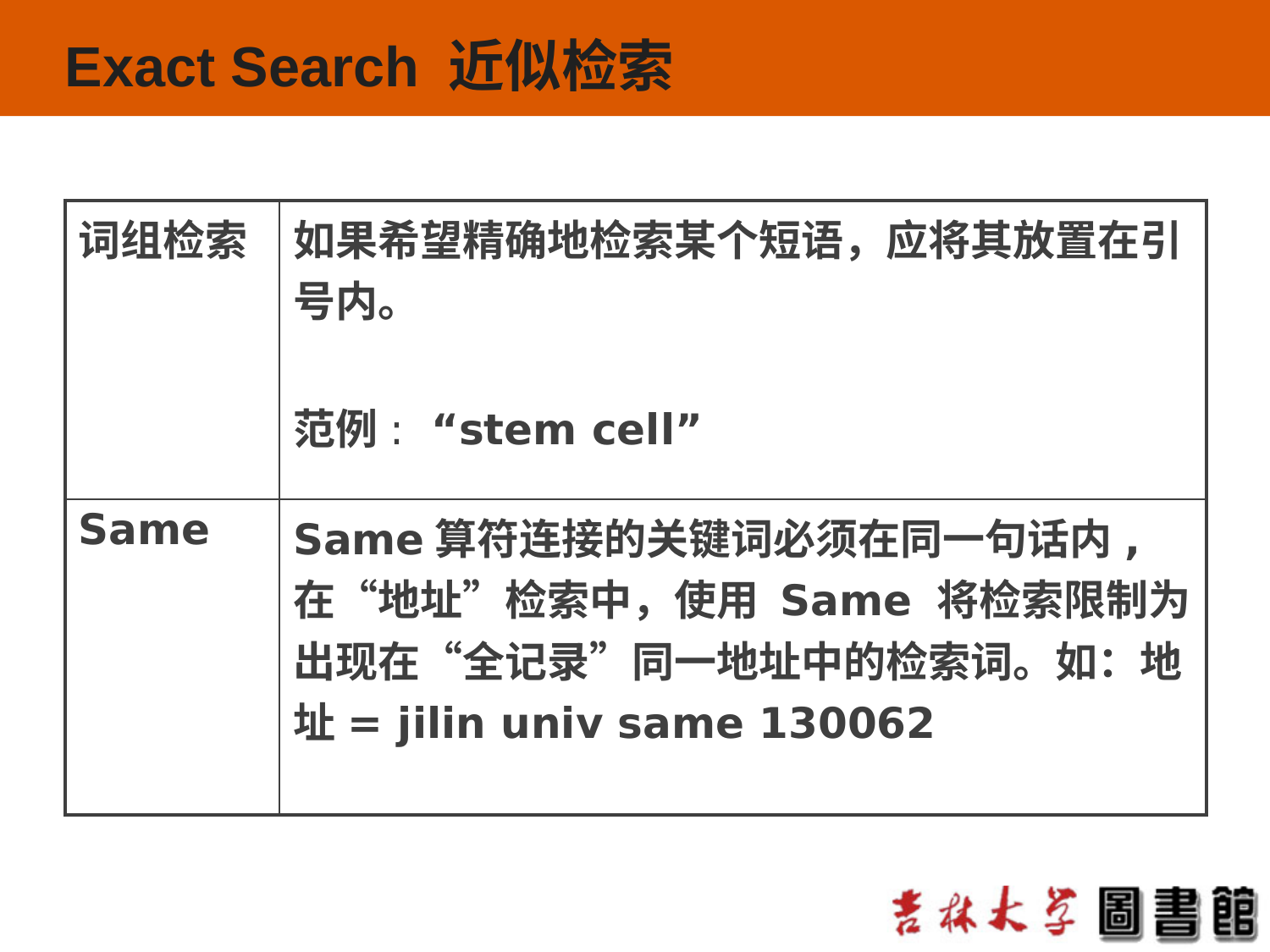

# Exact Search 近似检索
| 词组检索 | 如果希望精确地检索某个短语，应将其放置在引号内。 范例: “stem cell” |
| --- | --- |
| Same | Same算符连接的关键词必须在同一句话内, 在“地址”检索中，使用 Same 将检索限制为出现在“全记录”同一地址中的检索词。如：地址= jilin univ same 130062 |